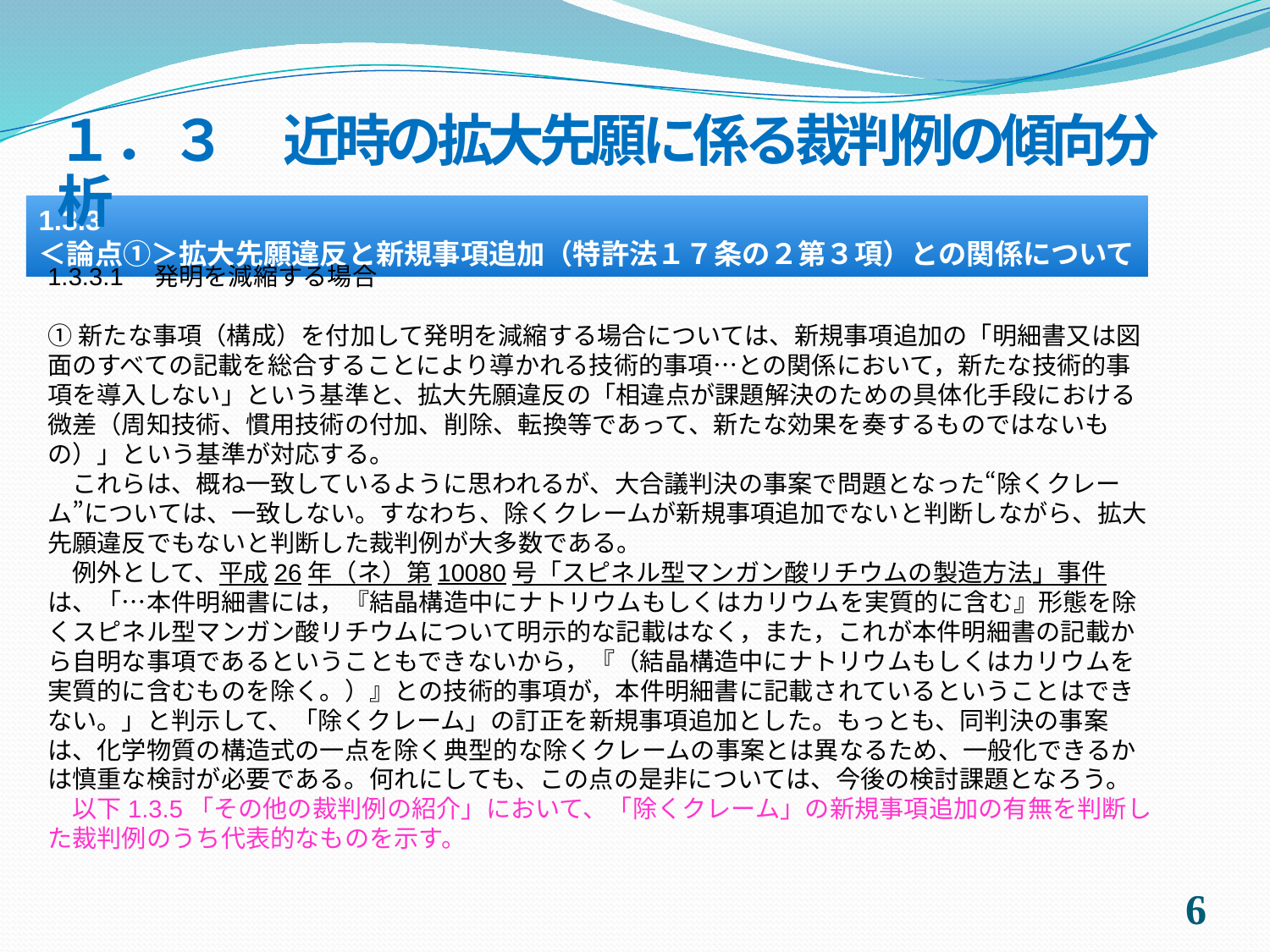

１．３　近時の拡大先願に係る裁判例の傾向分析
1.3.3
＜論点①＞拡大先願違反と新規事項追加（特許法１７条の２第３項）との関係について
1.3.3.1　発明を減縮する場合

①新たな事項（構成）を付加して発明を減縮する場合については、新規事項追加の「明細書又は図面のすべての記載を総合することにより導かれる技術的事項…との関係において，新たな技術的事項を導入しない」という基準と、拡大先願違反の「相違点が課題解決のための具体化手段における微差（周知技術、慣用技術の付加、削除、転換等であって、新たな効果を奏するものではないもの）」という基準が対応する。
　これらは、概ね一致しているように思われるが、大合議判決の事案で問題となった“除くクレーム”については、一致しない。すなわち、除くクレームが新規事項追加でないと判断しながら、拡大先願違反でもないと判断した裁判例が大多数である。
　例外として、平成26年（ネ）第10080号「スピネル型マンガン酸リチウムの製造方法」事件は、「…本件明細書には，『結晶構造中にナトリウムもしくはカリウムを実質的に含む』形態を除くスピネル型マンガン酸リチウムについて明示的な記載はなく，また，これが本件明細書の記載から自明な事項であるということもできないから，『（結晶構造中にナトリウムもしくはカリウムを実質的に含むものを除く。）』との技術的事項が，本件明細書に記載されているということはできない。」と判示して、「除くクレーム」の訂正を新規事項追加とした。もっとも、同判決の事案は、化学物質の構造式の一点を除く典型的な除くクレームの事案とは異なるため、一般化できるかは慎重な検討が必要である。何れにしても、この点の是非については、今後の検討課題となろう。
　以下1.3.5「その他の裁判例の紹介」において、「除くクレーム」の新規事項追加の有無を判断した裁判例のうち代表的なものを示す。

6